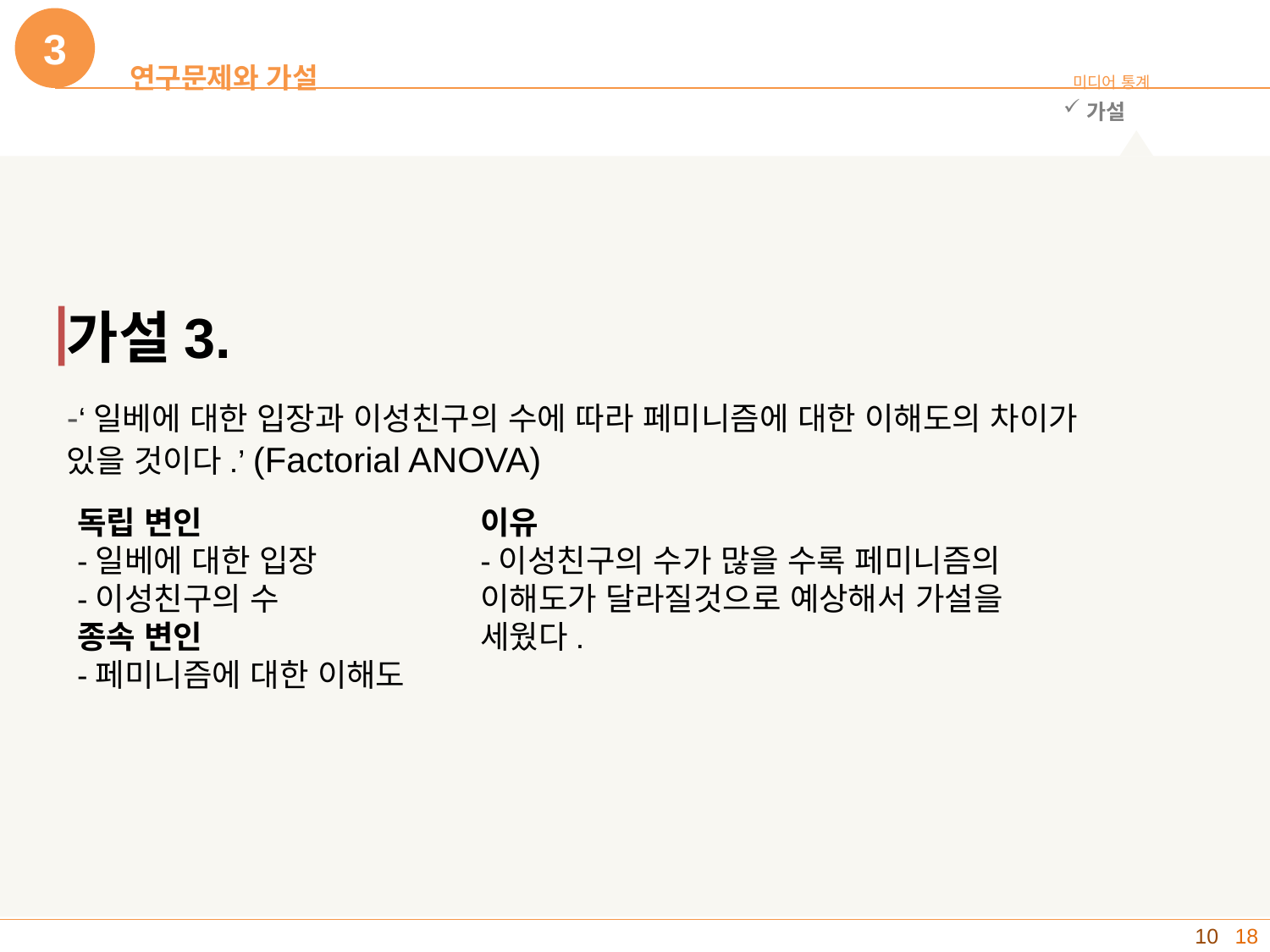

3
연구문제와 가설
미디어 통계
가설

가설3.

-‘일베에 대한 입장과 이성친구의 수에 따라 페미니즘에 대한 이해도의 차이가 있을 것이다.’ (Factorial ANOVA)

독립 변인
-일베에 대한 입장
-이성친구의 수
종속 변인
-페미니즘에 대한 이해도
이유
-이성친구의 수가 많을 수록 페미니즘의 이해도가 달라질것으로 예상해서 가설을 세웠다.
10
18